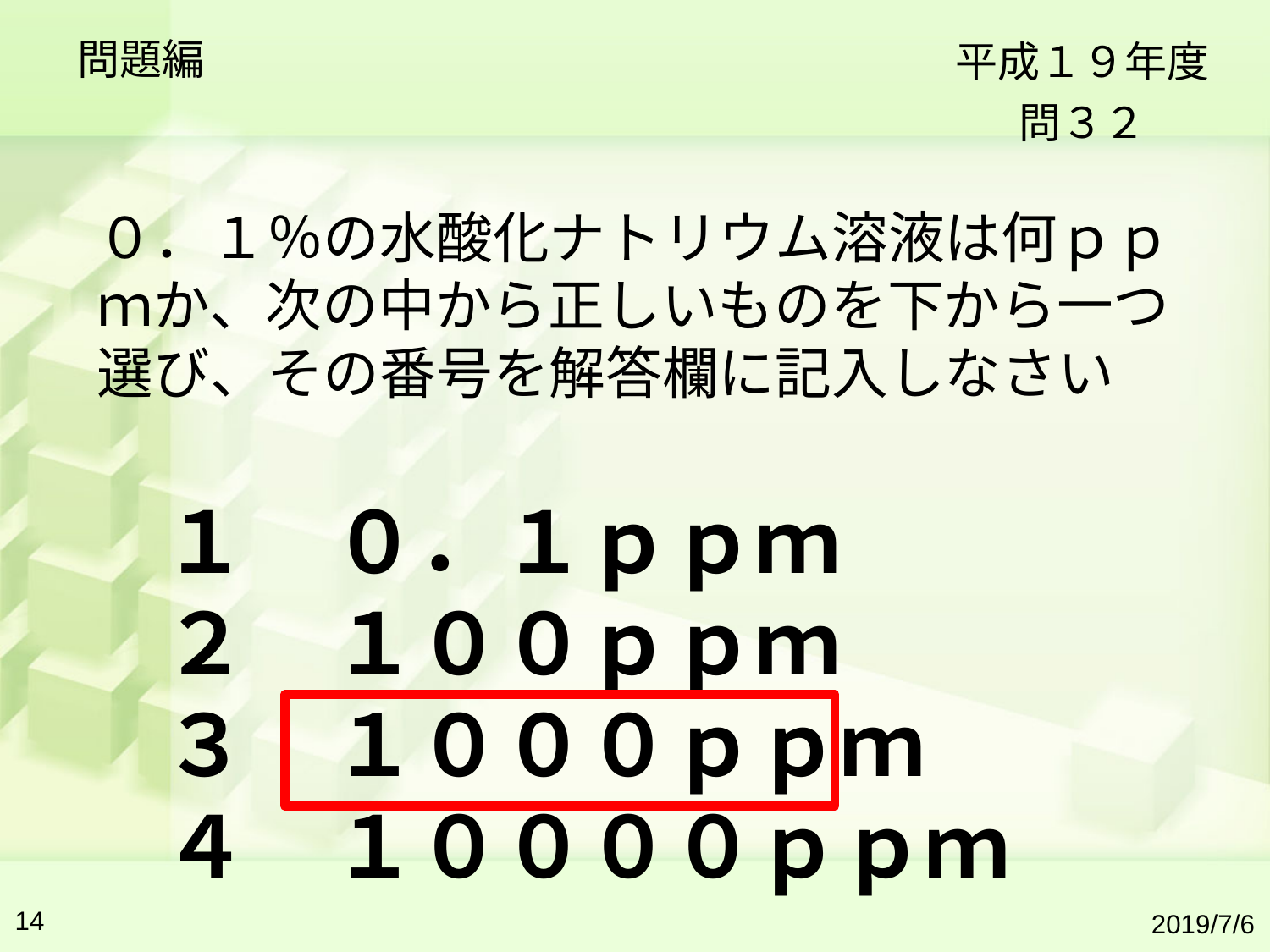

問題編
平成１９年度
問３２
０．１％の水酸化ナトリウム溶液は何ｐｐｍか、次の中から正しいものを下から一つ選び、その番号を解答欄に記入しなさい
１　０．１ｐｐｍ
２　１００ｐｐｍ
３　１０００ｐｐｍ
４　１００００ｐｐｍ

14
2019/7/6